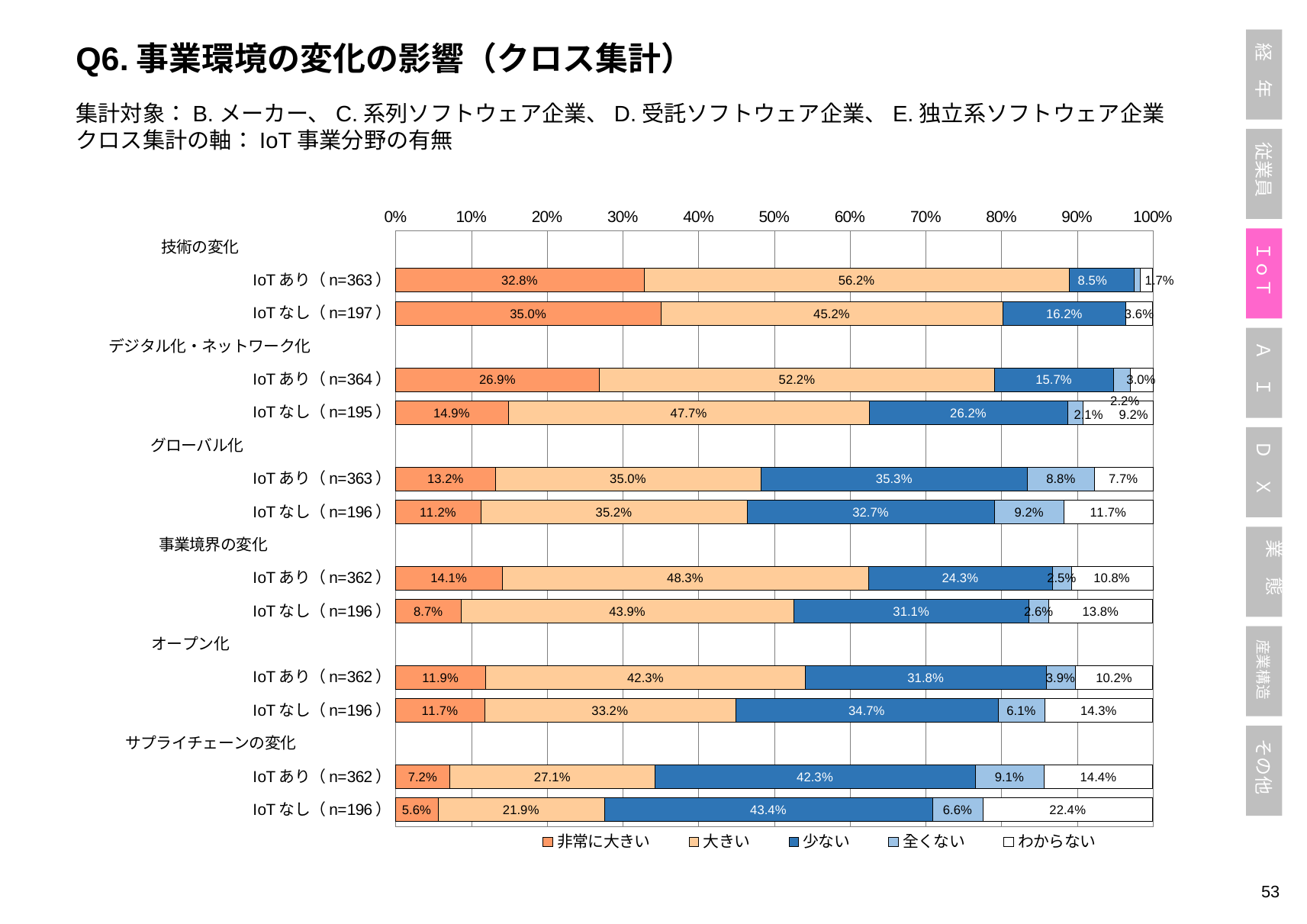

Q6.事業環境の変化の影響（クロス集計）
集計対象：B.メーカー、C.系列ソフトウェア企業、D.受託ソフトウェア企業、E.独立系ソフトウェア企業
クロス集計の軸：IoT事業分野の有無

### Chart

| Category | 非常に大きい | 大きい | 少ない | 全くない | わからない |
|---|---|---|---|---|---|
| 技術の変化                                 | None | None | None | None | None |
| IoTあり（n=363） | 0.3278236914600551 | 0.5619834710743802 | 0.08539944903581267 | 0.008264462809917356 | 0.01652892561983471 |
| IoTなし（n=197） | 0.350253807106599 | 0.4517766497461929 | 0.16243654822335024 | 0.0 | 0.03553299492385787 |
| デジタル化・ネットワーク化                  | None | None | None | None | None |
| IoTあり（n=364） | 0.2692307692307692 | 0.521978021978022 | 0.1565934065934066 | 0.02197802197802198 | 0.03021978021978022 |
| IoTなし（n=195） | 0.14871794871794872 | 0.47692307692307695 | 0.26153846153846155 | 0.020512820512820513 | 0.09230769230769231 |
| グローバル化                                | None | None | None | None | None |
| IoTあり（n=363） | 0.1322314049586777 | 0.349862258953168 | 0.3526170798898072 | 0.0881542699724518 | 0.07713498622589532 |
| IoTなし（n=196） | 0.11224489795918367 | 0.3520408163265306 | 0.32653061224489793 | 0.09183673469387756 | 0.11734693877551021 |
| 事業境界の変化                           | None | None | None | None | None |
| IoTあり（n=362） | 0.1408839779005525 | 0.48342541436464087 | 0.2430939226519337 | 0.024861878453038673 | 0.10773480662983426 |
| IoTなし（n=196） | 0.08673469387755102 | 0.4387755102040816 | 0.3112244897959184 | 0.025510204081632654 | 0.1377551020408163 |
| オープン化                                   | None | None | None | None | None |
| IoTあり（n=362） | 0.11878453038674033 | 0.42265193370165743 | 0.31767955801104975 | 0.03867403314917127 | 0.10220994475138122 |
| IoTなし（n=196） | 0.11734693877551021 | 0.33163265306122447 | 0.3469387755102041 | 0.061224489795918366 | 0.14285714285714285 |
| サプライチェーンの変化                     | None | None | None | None | None |
| IoTあり（n=362） | 0.0718232044198895 | 0.27071823204419887 | 0.42265193370165743 | 0.09116022099447514 | 0.143646408839779 |
| IoTなし（n=196） | 0.05612244897959184 | 0.2193877551020408 | 0.4336734693877551 | 0.0663265306122449 | 0.22448979591836735 |
53